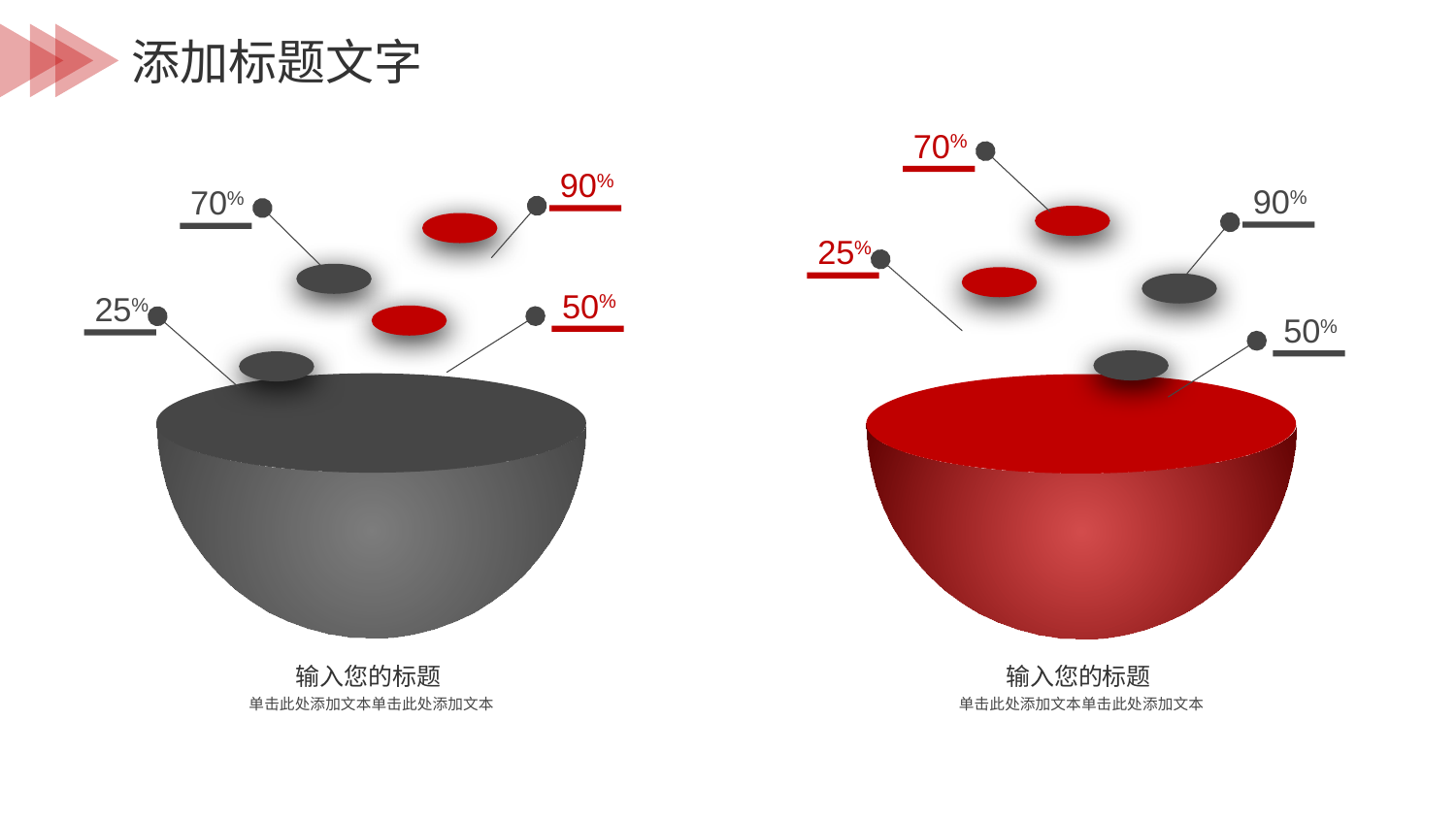

70%

90%

90%

70%

25%

50%

25%

50%

输入您的标题
单击此处添加文本单击此处添加文本
输入您的标题
单击此处添加文本单击此处添加文本